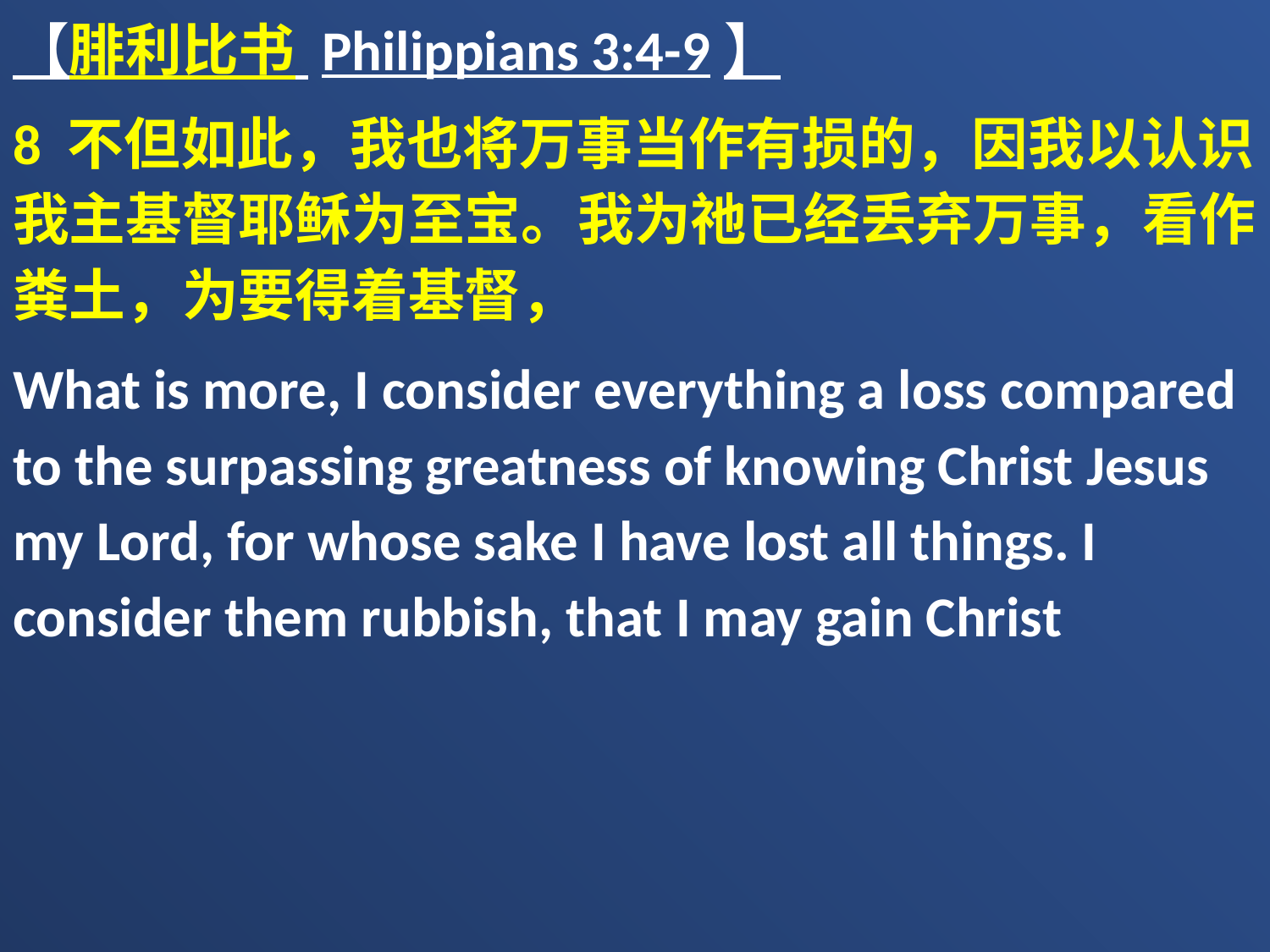

【腓利比书 Philippians 3:4-9】
8 不但如此，我也将万事当作有损的，因我以认识我主基督耶稣为至宝。我为祂已经丢弃万事，看作粪土，为要得着基督，
What is more, I consider everything a loss compared to the surpassing greatness of knowing Christ Jesus my Lord, for whose sake I have lost all things. I consider them rubbish, that I may gain Christ